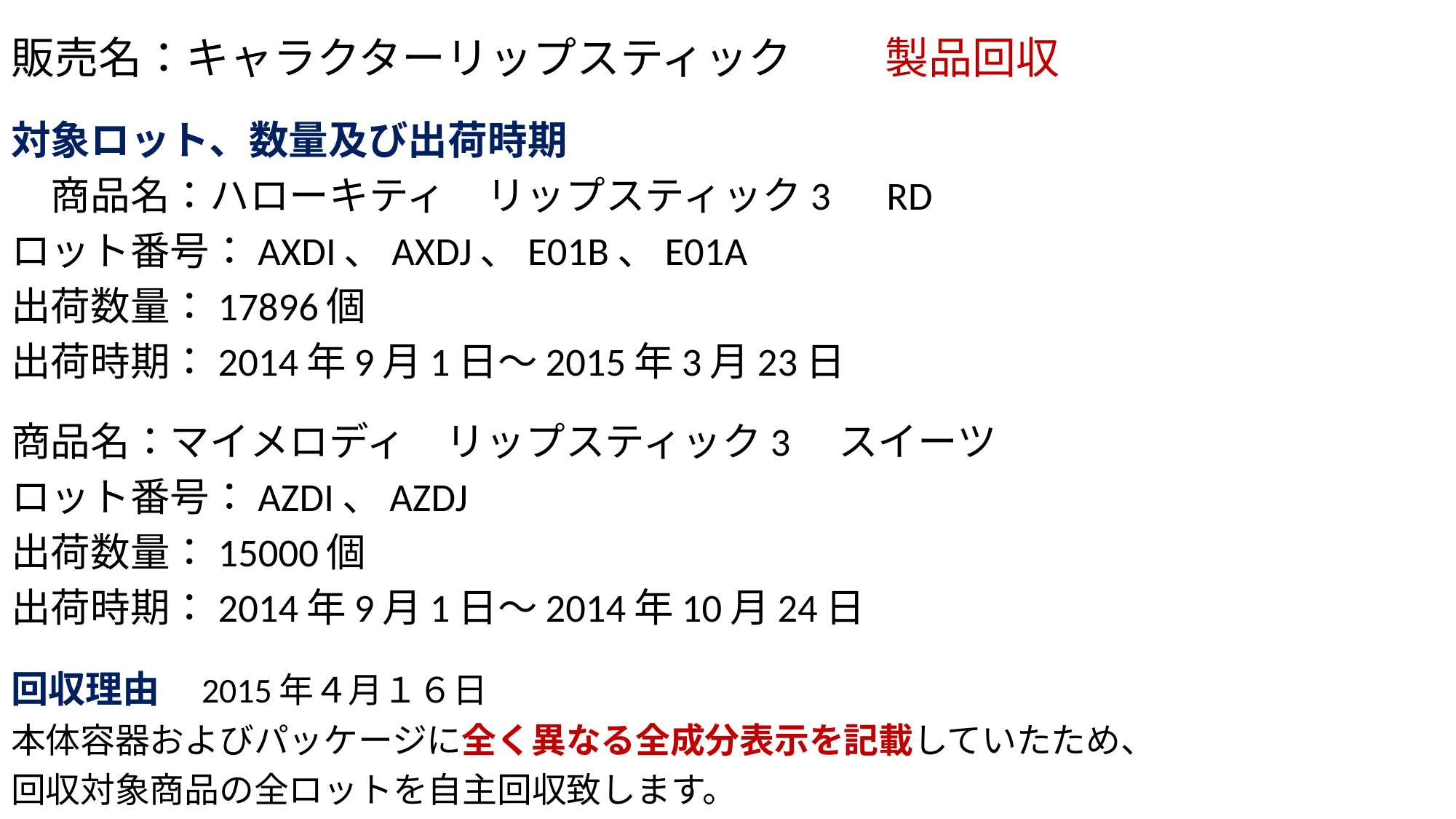

# 販売名：キャラクターリップスティック　     製品回収
対象ロット、数量及び出荷時期
　商品名：ハローキティ　リップスティック3　RD
ロット番号：AXDI、AXDJ、E01B、E01A
出荷数量：17896個
出荷時期：2014年9月1日～2015年3月23日

商品名：マイメロディ　リップスティック3　スイーツ
ロット番号：AZDI、AZDJ
出荷数量：15000個
出荷時期：2014年9月1日～2014年10月24日

回収理由　2015年４月１６日
本体容器およびパッケージに全く異なる全成分表示を記載していたため、
回収対象商品の全ロットを自主回収致します。